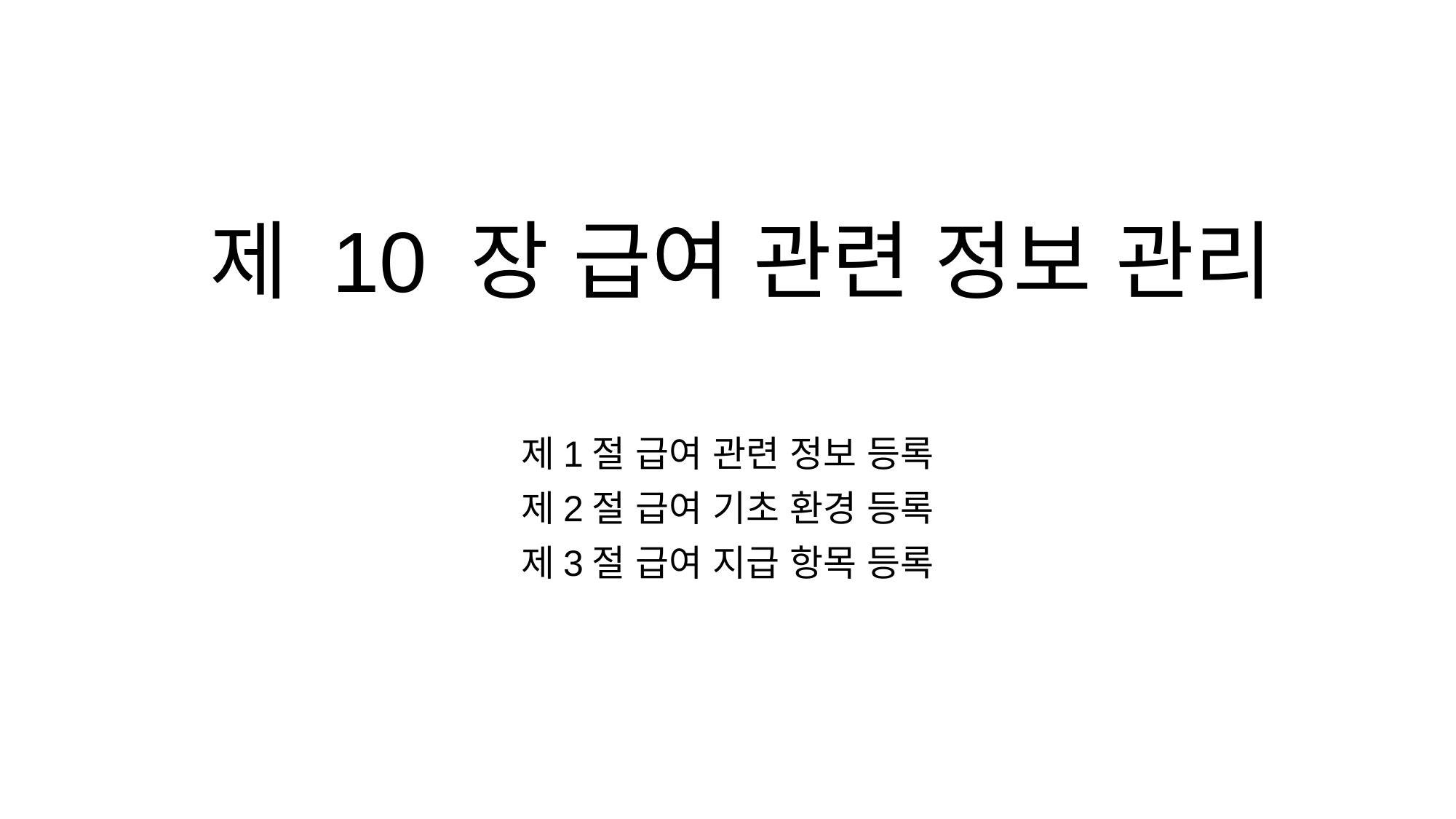

# 제 10 장 급여 관련 정보 관리
제1절 급여 관련 정보 등록
제2절 급여 기초 환경 등록
제3절 급여 지급 항목 등록